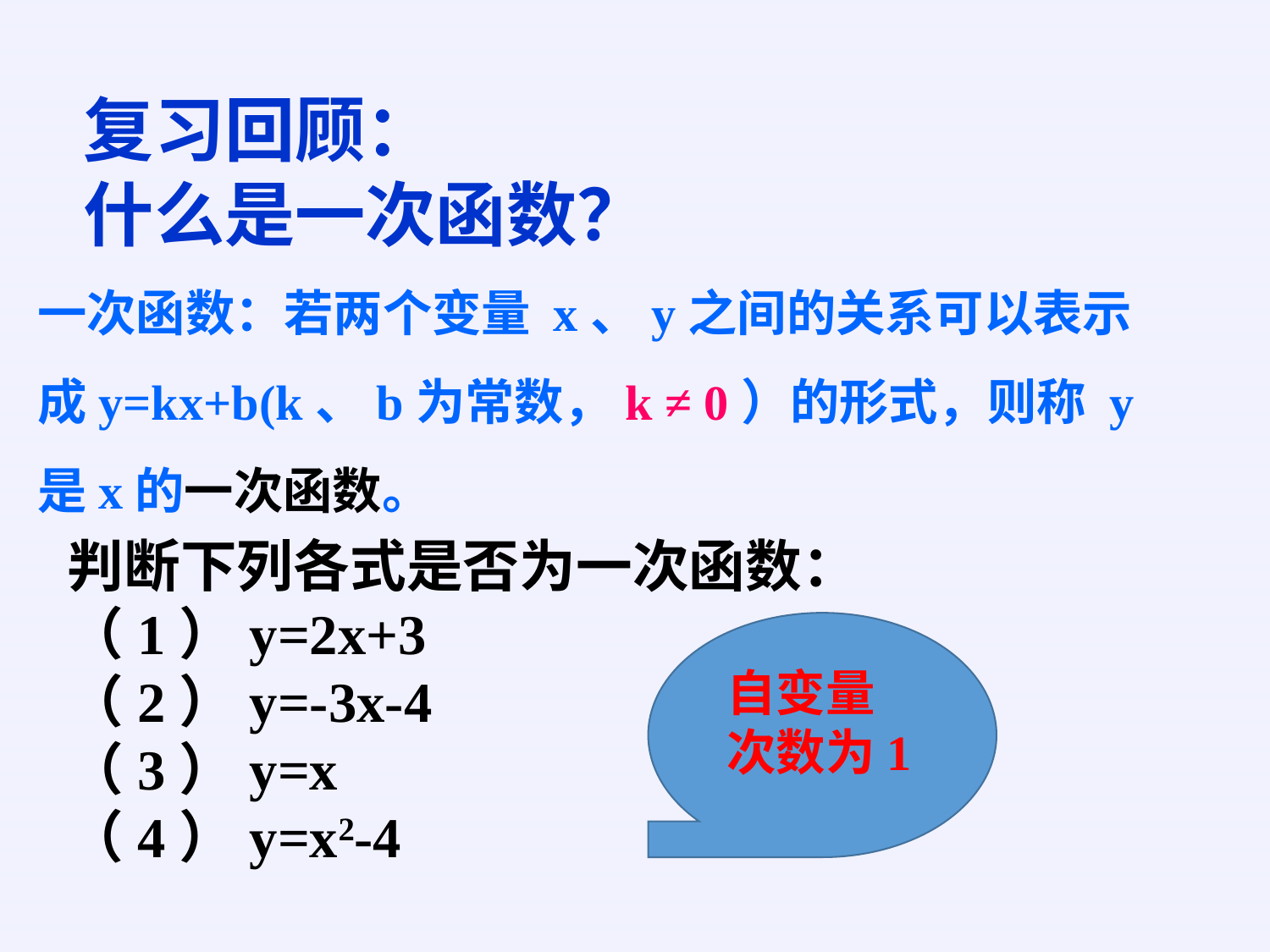

复习回顾：
什么是一次函数？
一次函数：若两个变量 x、y之间的关系可以表示成y=kx+b(k、b为常数，k ≠ 0）的形式，则称 y是x的一次函数。

判断下列各式是否为一次函数：
（1）y=2x+3
（2）y=-3x-4
（3）y=x
（4）y=x2-4

自变量
次数为1